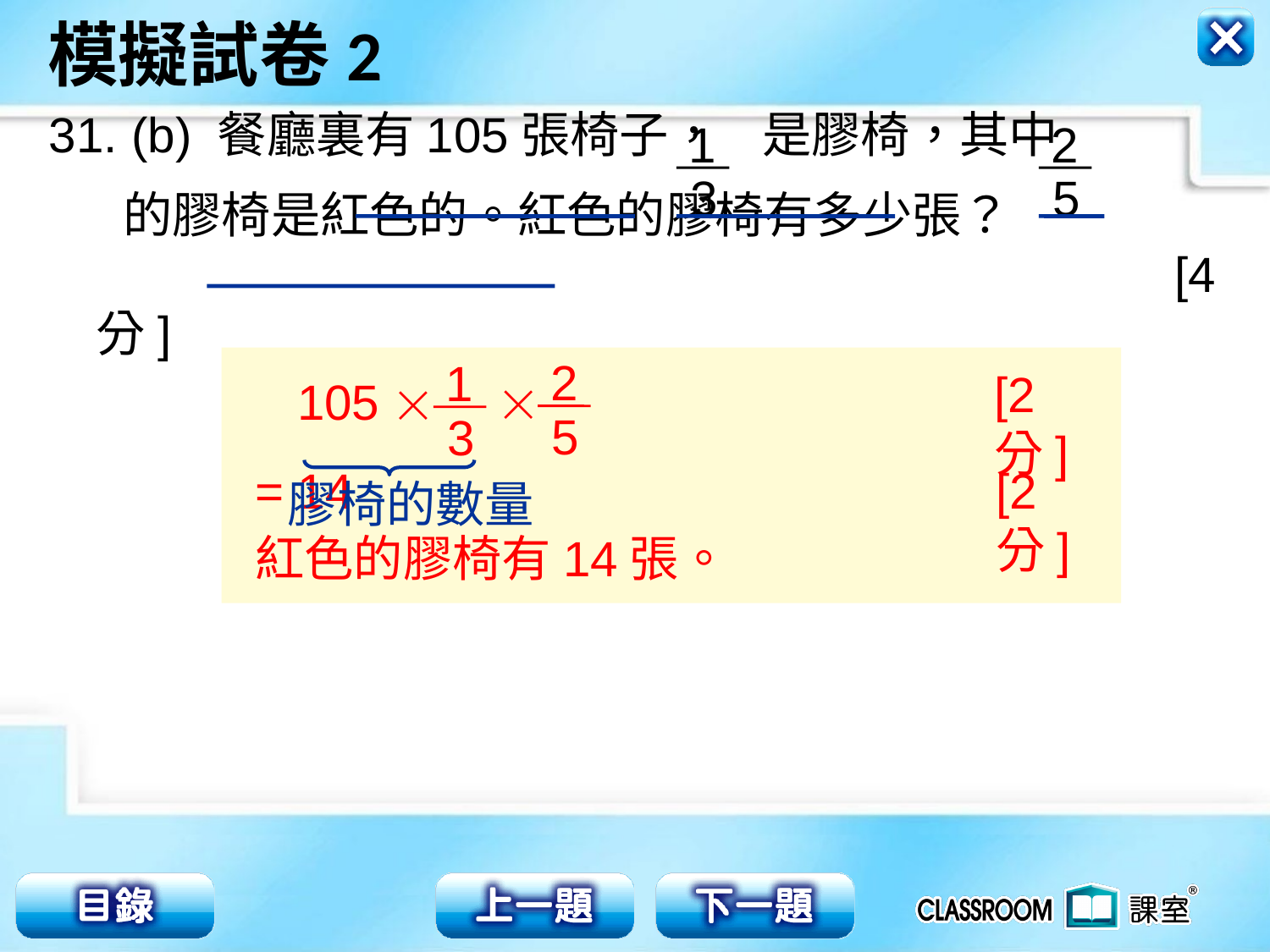

1
3

2
5

 (b) 餐廳裏有105張椅子，    是膠椅，其中
       的膠椅是紅色的。紅色的膠椅有多少張？
                                      [4分]

2
5

1
3

[2分]
×
105 ×

= 14
[2分]
膠椅的數量
紅色的膠椅有14張。